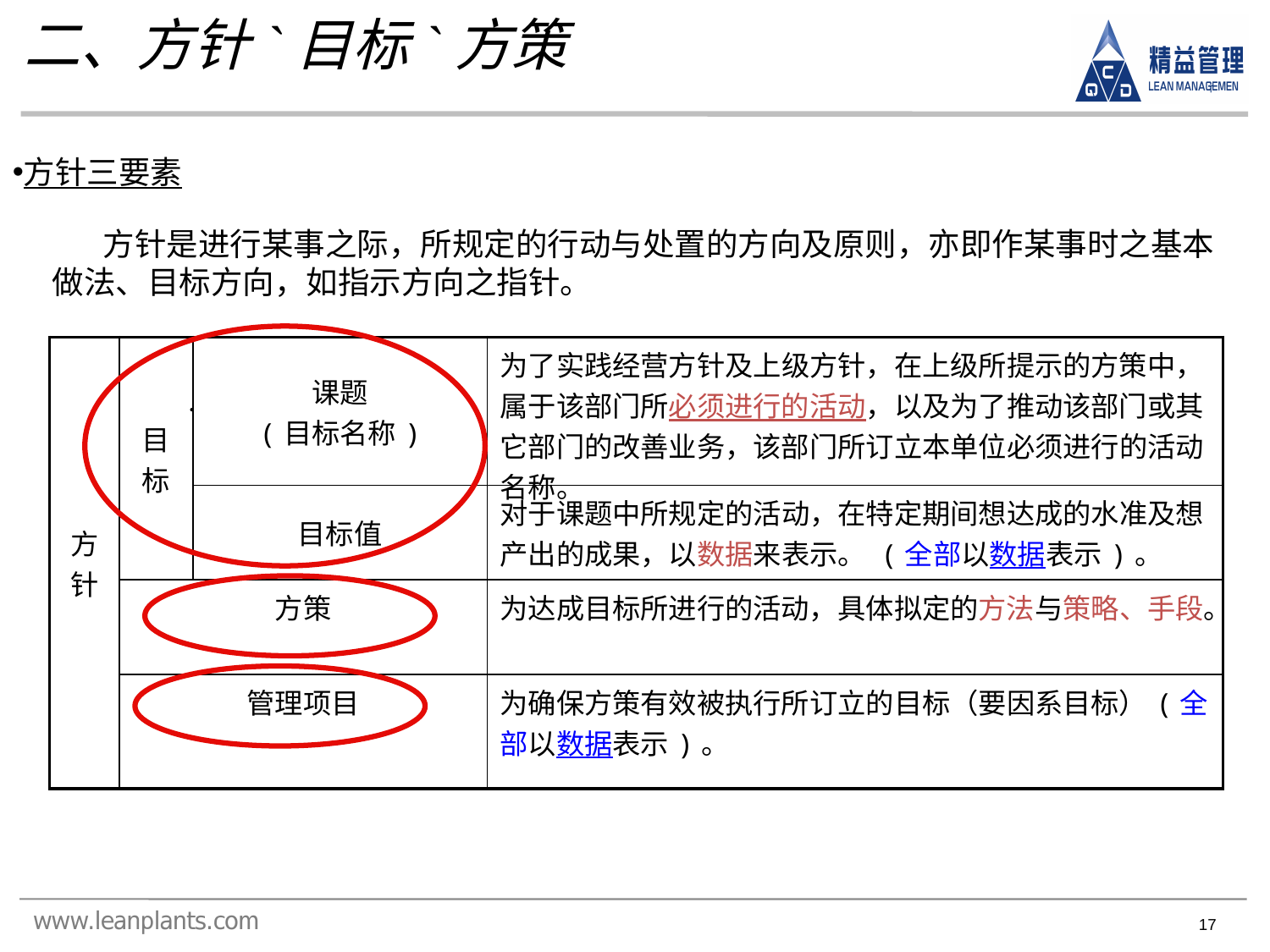

二、方针`目标`方策
方针三要素
      方针是进行某事之际，所规定的行动与处置的方向及原则，亦即作某事时之基本做法、目标方向，如指示方向之指针。

| 方 针 | 目 标 | 课题 (目标名称) | 为了实践经营方针及上级方针，在上级所提示的方策中，属于该部门所必须进行的活动，以及为了推动该部门或其它部门的改善业务，该部门所订立本单位必须进行的活动名称。 |
| --- | --- | --- | --- |
|  |  | 目标值 | 对于课题中所规定的活动，在特定期间想达成的水准及想产出的成果，以数据来表示。 (全部以数据表示)。 |
|  | 方策 |  | 为达成目标所进行的活动，具体拟定的方法与策略、手段。 |
|  | 管理项目 |  | 为确保方策有效被执行所订立的目标（要因系目标）(全部以数据表示)。 |